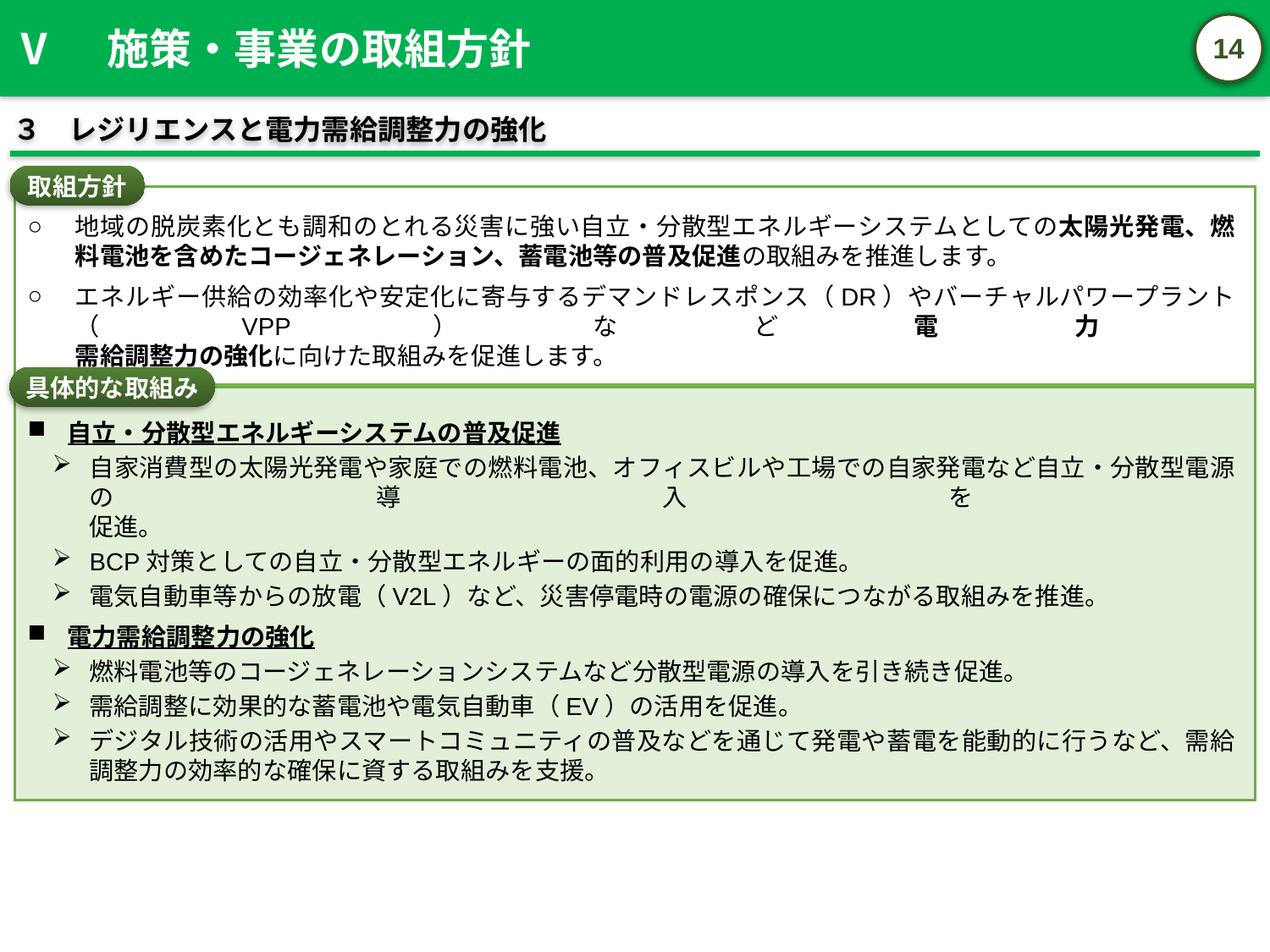

Ⅴ　施策・事業の取組方針
14
３　レジリエンスと電力需給調整力の強化

取組方針
地域の脱炭素化とも調和のとれる災害に強い自立・分散型エネルギーシステムとしての太陽光発電、燃料電池を含めたコージェネレーション、蓄電池等の普及促進の取組みを推進します。
エネルギー供給の効率化や安定化に寄与するデマンドレスポンス（DR）やバーチャルパワープラント（VPP）など電力
需給調整力の強化に向けた取組みを促進します。
具体的な取組み
自立・分散型エネルギーシステムの普及促進
自家消費型の太陽光発電や家庭での燃料電池、オフィスビルや工場での自家発電など自立・分散型電源の導入を
促進。
BCP対策としての自立・分散型エネルギーの面的利用の導入を促進。
電気自動車等からの放電（V2L）など、災害停電時の電源の確保につながる取組みを推進。
電力需給調整力の強化
燃料電池等のコージェネレーションシステムなど分散型電源の導入を引き続き促進。
需給調整に効果的な蓄電池や電気自動車（EV）の活用を促進。
デジタル技術の活用やスマートコミュニティの普及などを通じて発電や蓄電を能動的に行うなど、需給調整力の効率的な確保に資する取組みを支援。